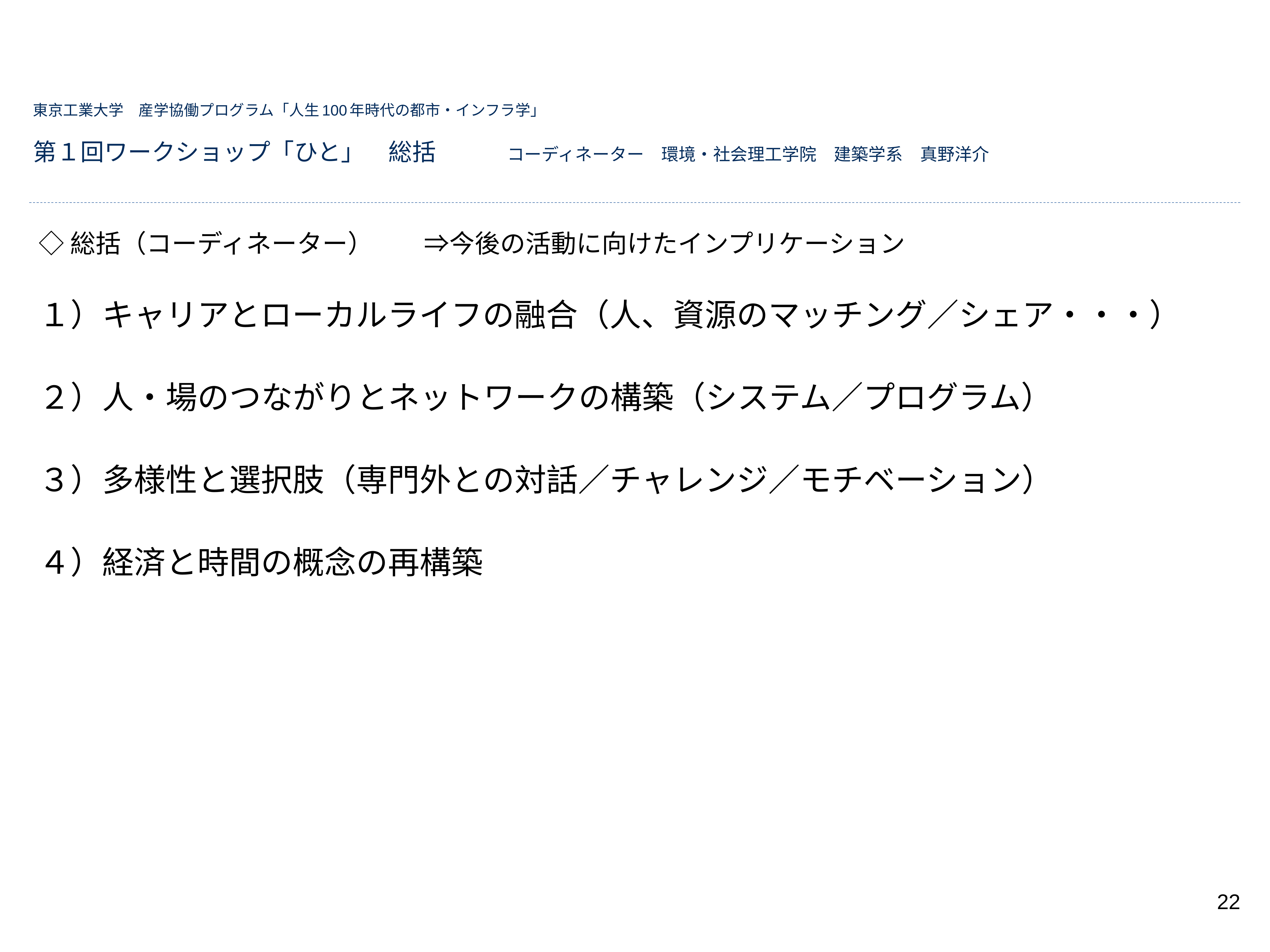

# 東京工業大学　産学協働プログラム「人生100年時代の都市・インフラ学」 第１回ワークショップ「ひと」　総括　　　コーディネーター　環境・社会理工学院　建築学系　真野洋介
◇総括（コーディネーター）　　⇒今後の活動に向けたインプリケーション

１）キャリアとローカルライフの融合（人、資源のマッチング／シェア・・・）

２）人・場のつながりとネットワークの構築（システム／プログラム）

３）多様性と選択肢（専門外との対話／チャレンジ／モチベーション）

４）経済と時間の概念の再構築
22